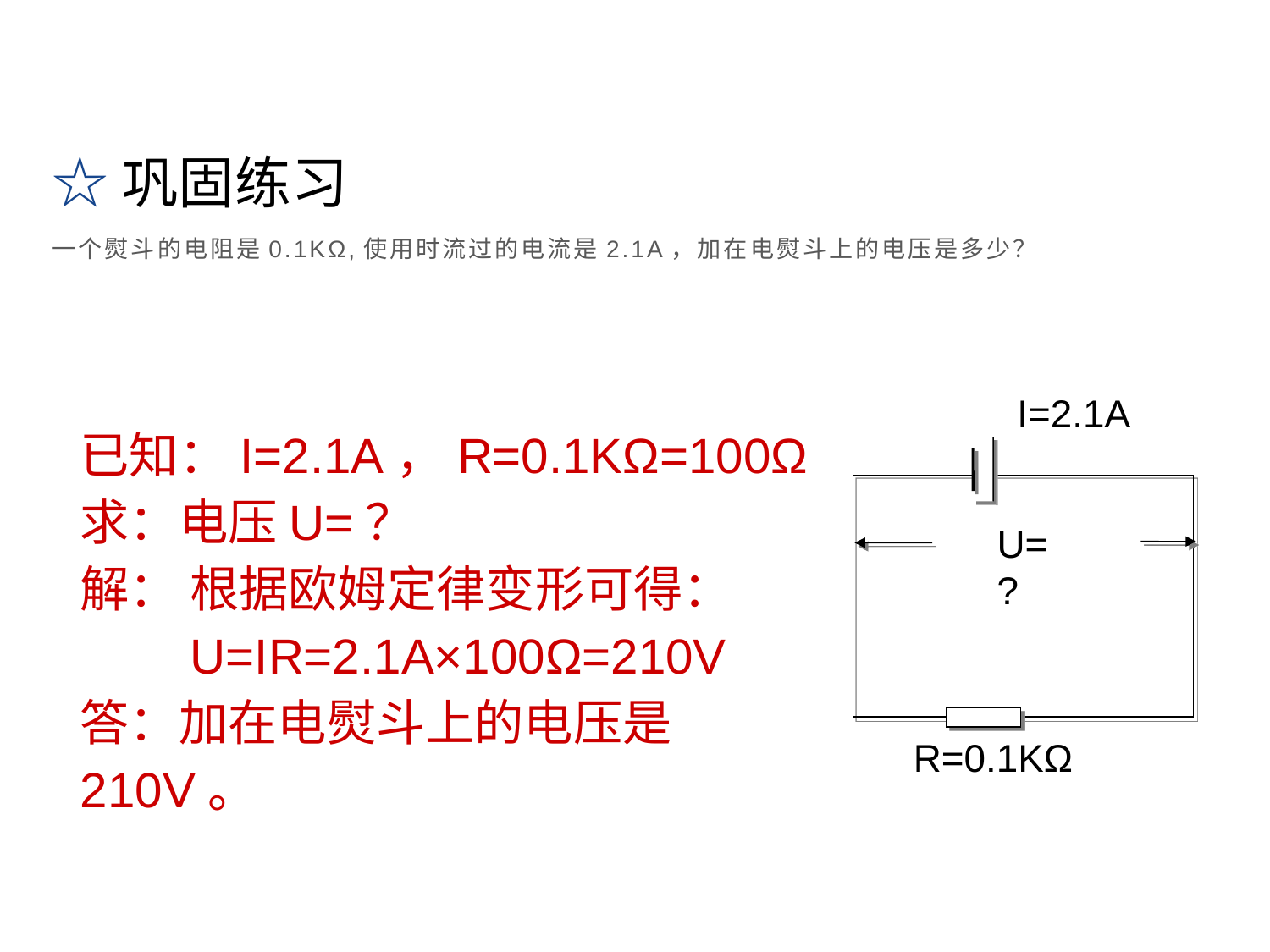

☆巩固练习
# 一个熨斗的电阻是0.1KΩ,使用时流过的电流是2.1A，加在电熨斗上的电压是多少？
I=2.1A

U=?

R=0.1KΩ
已知：I=2.1A，R=0.1KΩ=100Ω
求：电压U=？
解： 根据欧姆定律变形可得：
        U=IR=2.1A×100Ω=210V
答：加在电熨斗上的电压是210V。